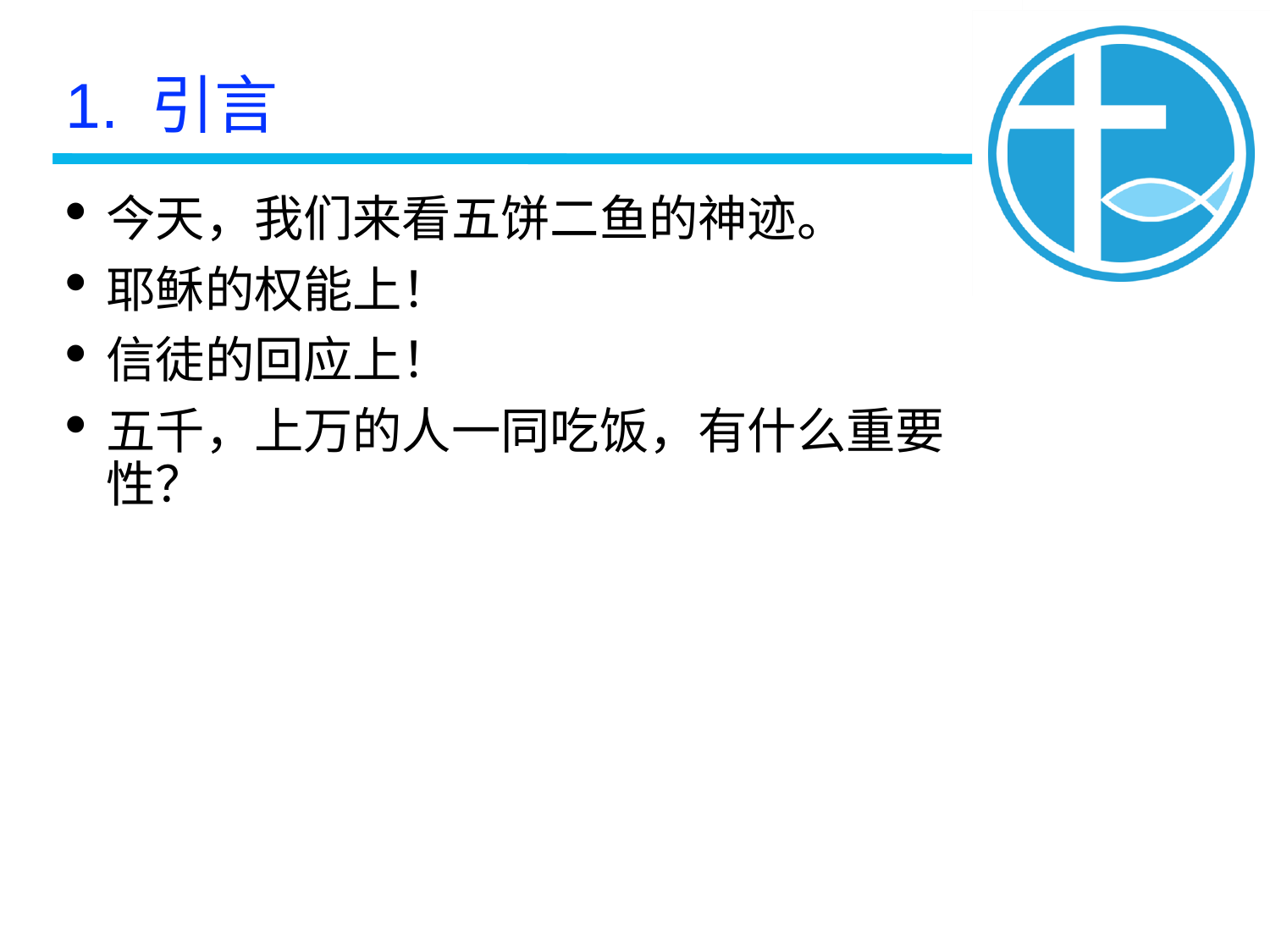

1. 引言
今天，我们来看五饼二鱼的神迹。
耶稣的权能上！
信徒的回应上！
五千，上万的人一同吃饭，有什么重要性？